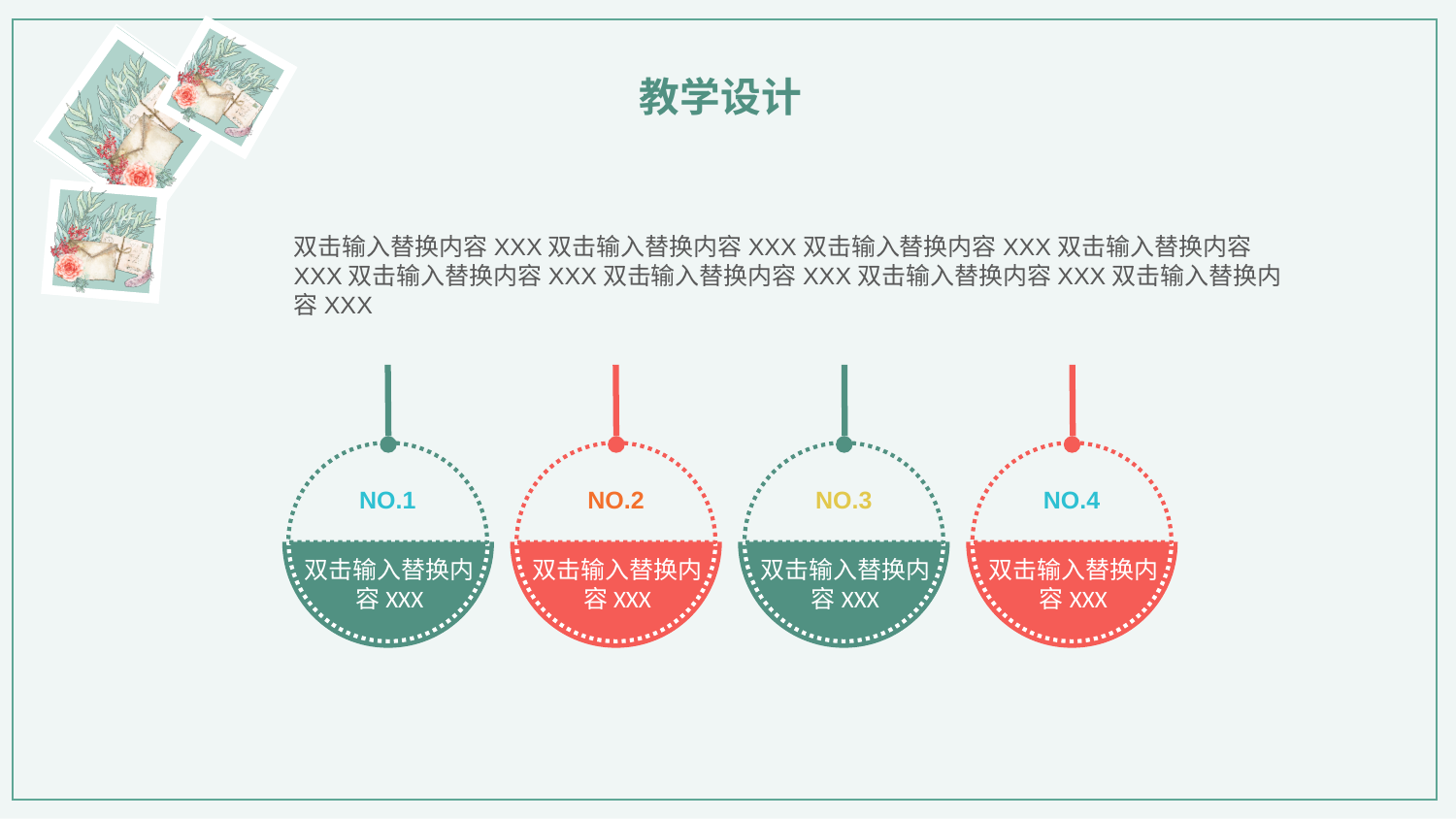

教学设计
双击输入替换内容XXX双击输入替换内容XXX双击输入替换内容XXX双击输入替换内容XXX双击输入替换内容XXX双击输入替换内容XXX双击输入替换内容XXX双击输入替换内容XXX

NO.1
双击输入替换内容XXX

NO.2
双击输入替换内容XXX

NO.3

双击输入替换内容XXX

NO.4
双击输入替换内容XXX